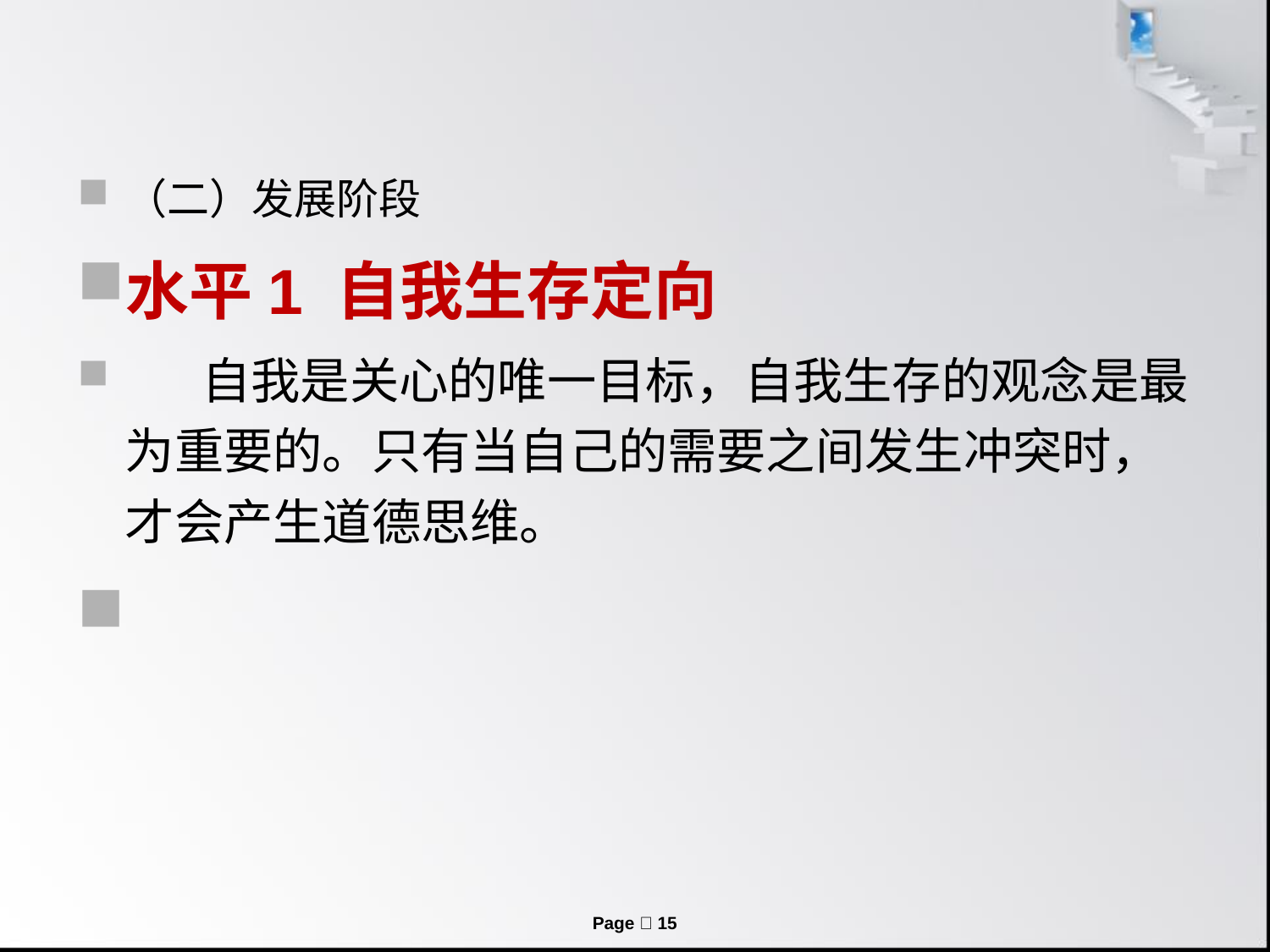

#
（二）发展阶段
水平1 自我生存定向
       自我是关心的唯一目标，自我生存的观念是最为重要的。只有当自己的需要之间发生冲突时，才会产生道德思维。